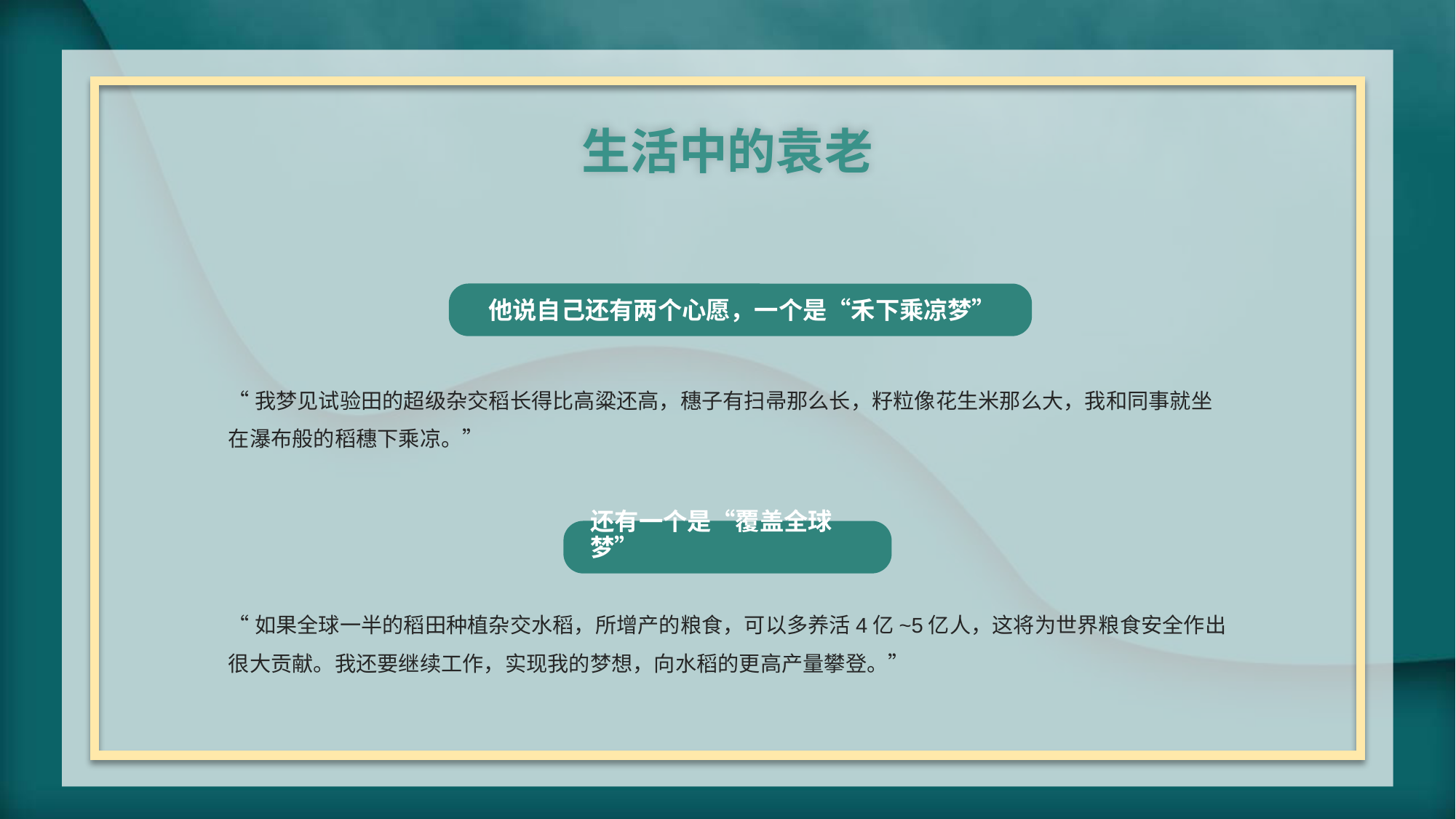

生活中的袁老
他说自己还有两个心愿，一个是“禾下乘凉梦”

“我梦见试验田的超级杂交稻长得比高粱还高，穗子有扫帚那么长，籽粒像花生米那么大，我和同事就坐在瀑布般的稻穗下乘凉。”

还有一个是“覆盖全球梦”

“如果全球一半的稻田种植杂交水稻，所增产的粮食，可以多养活4亿~5亿人，这将为世界粮食安全作出很大贡献。我还要继续工作，实现我的梦想，向水稻的更高产量攀登。”